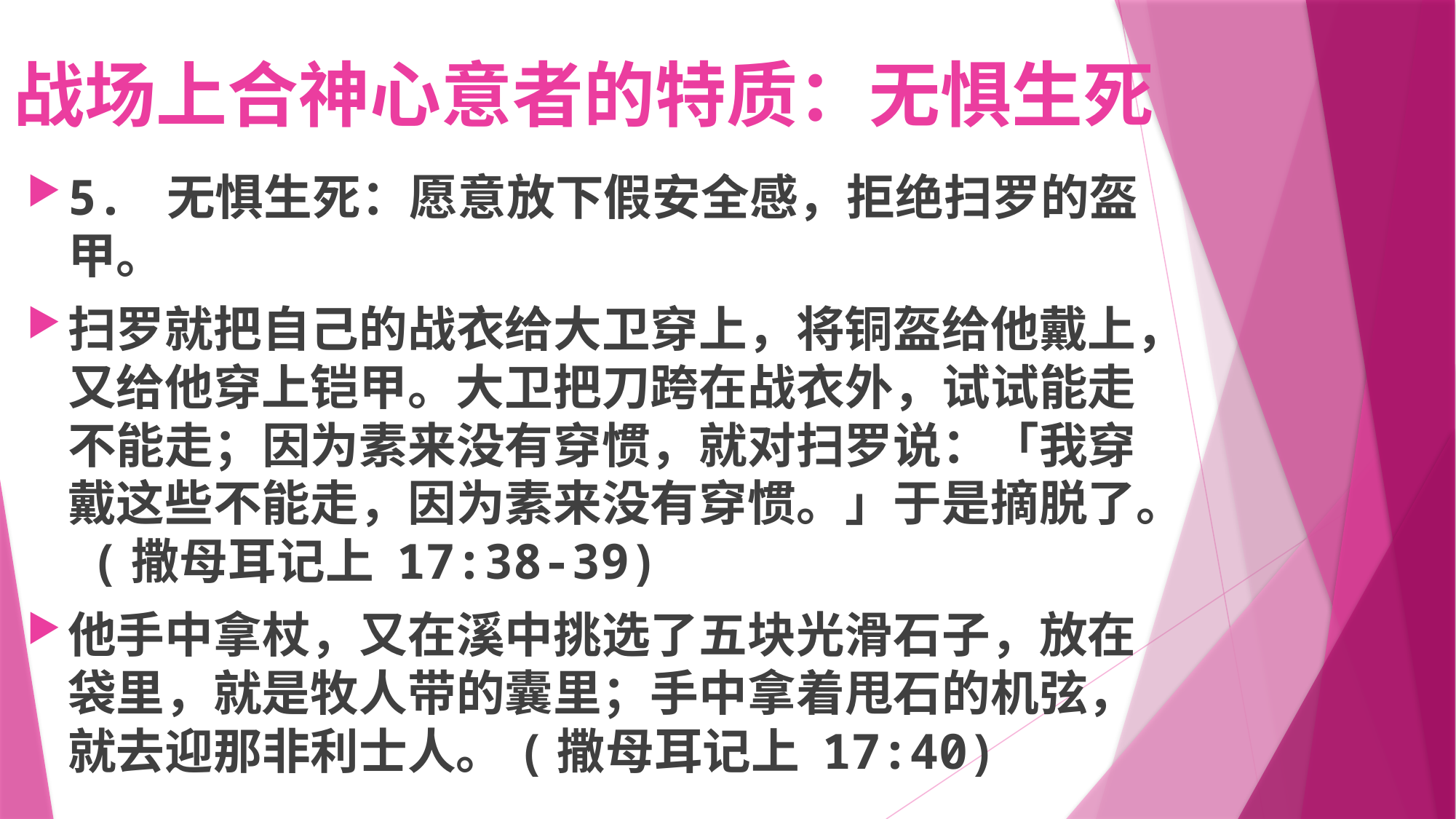

# 战场上合神心意者的特质：无惧生死
5. 无惧生死：愿意放下假安全感，拒绝扫罗的盔甲。
扫罗就把自己的战衣给大卫穿上，将铜盔给他戴上，又给他穿上铠甲。大卫把刀跨在战衣外，试试能走不能走；因为素来没有穿惯，就对扫罗说：「我穿戴这些不能走，因为素来没有穿惯。」于是摘脱了。 (撒母耳记上 17:38-39)
他手中拿杖，又在溪中挑选了五块光滑石子，放在袋里，就是牧人带的囊里；手中拿着甩石的机弦，就去迎那非利士人。(撒母耳记上 17:40)